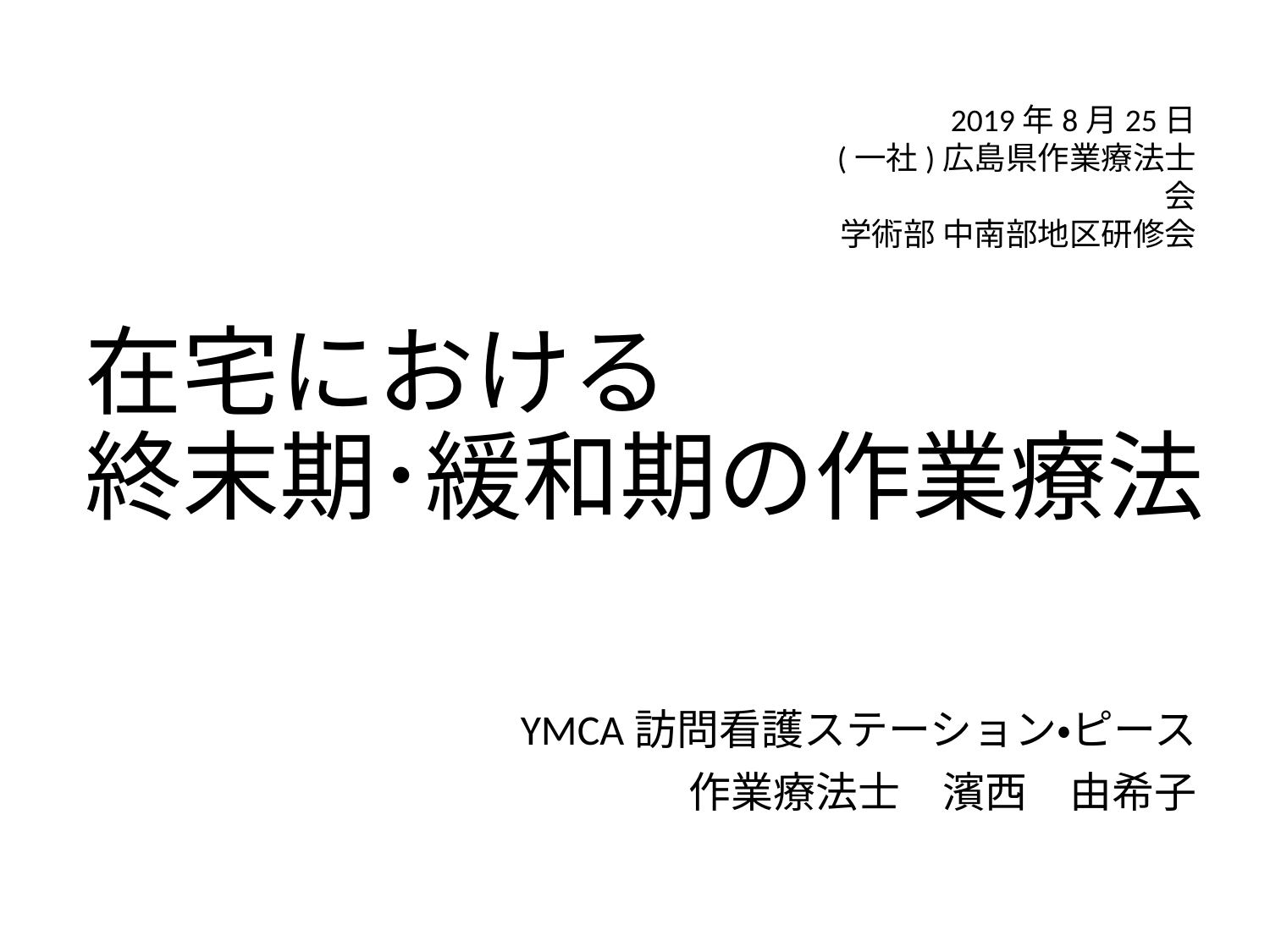

2019年8月25日
(一社)広島県作業療法士会
学術部 中南部地区研修会
# 在宅における 終末期･緩和期の作業療法

YMCA訪問看護ステーション・ピース
作業療法士　濱西　由希子